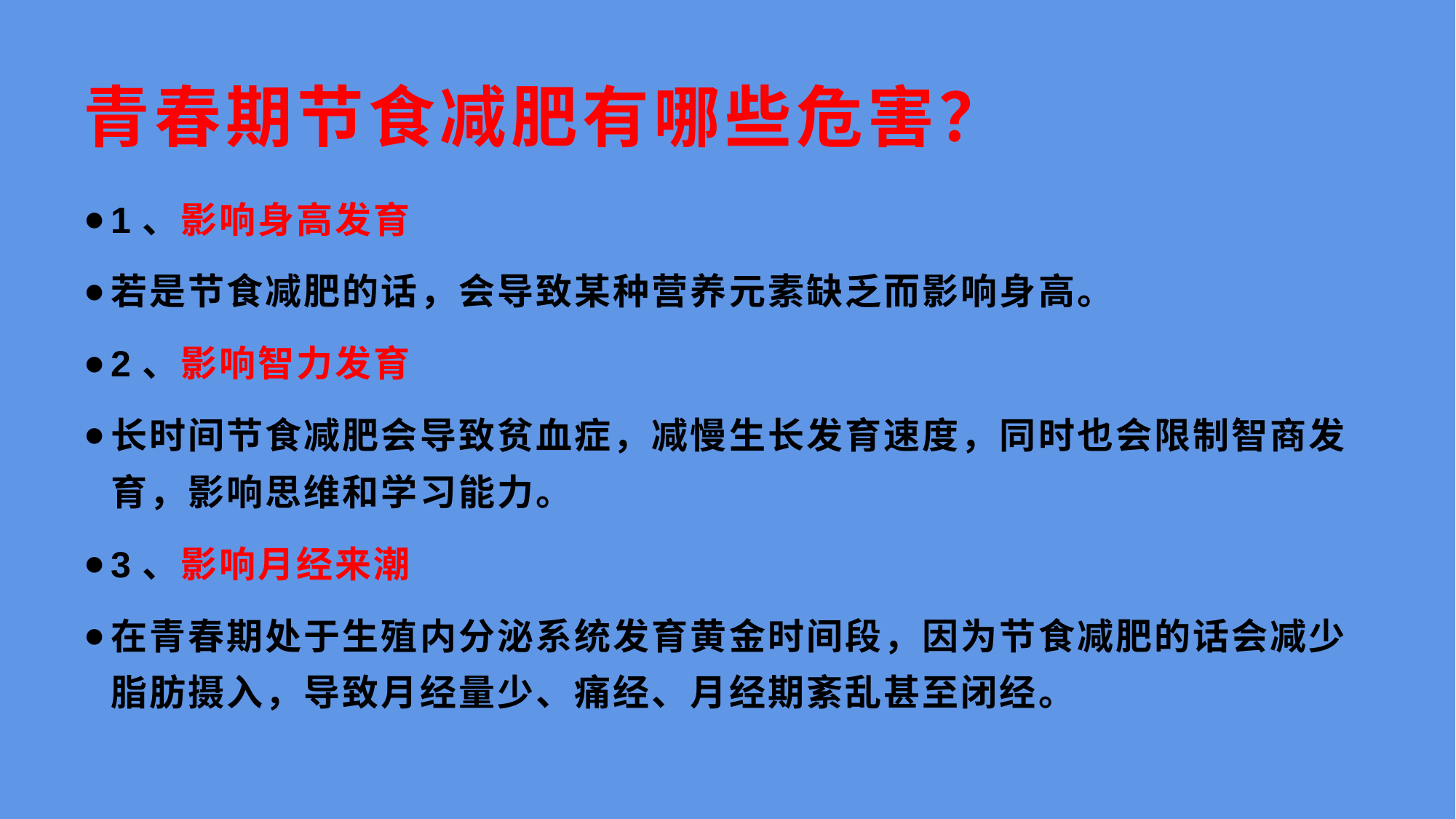

# 青春期节食减肥有哪些危害？
1、影响身高发育
若是节食减肥的话，会导致某种营养元素缺乏而影响身高。
2、影响智力发育
长时间节食减肥会导致贫血症，减慢生长发育速度，同时也会限制智商发育，影响思维和学习能力。
3、影响月经来潮
在青春期处于生殖内分泌系统发育黄金时间段，因为节食减肥的话会减少脂肪摄入，导致月经量少、痛经、月经期紊乱甚至闭经。